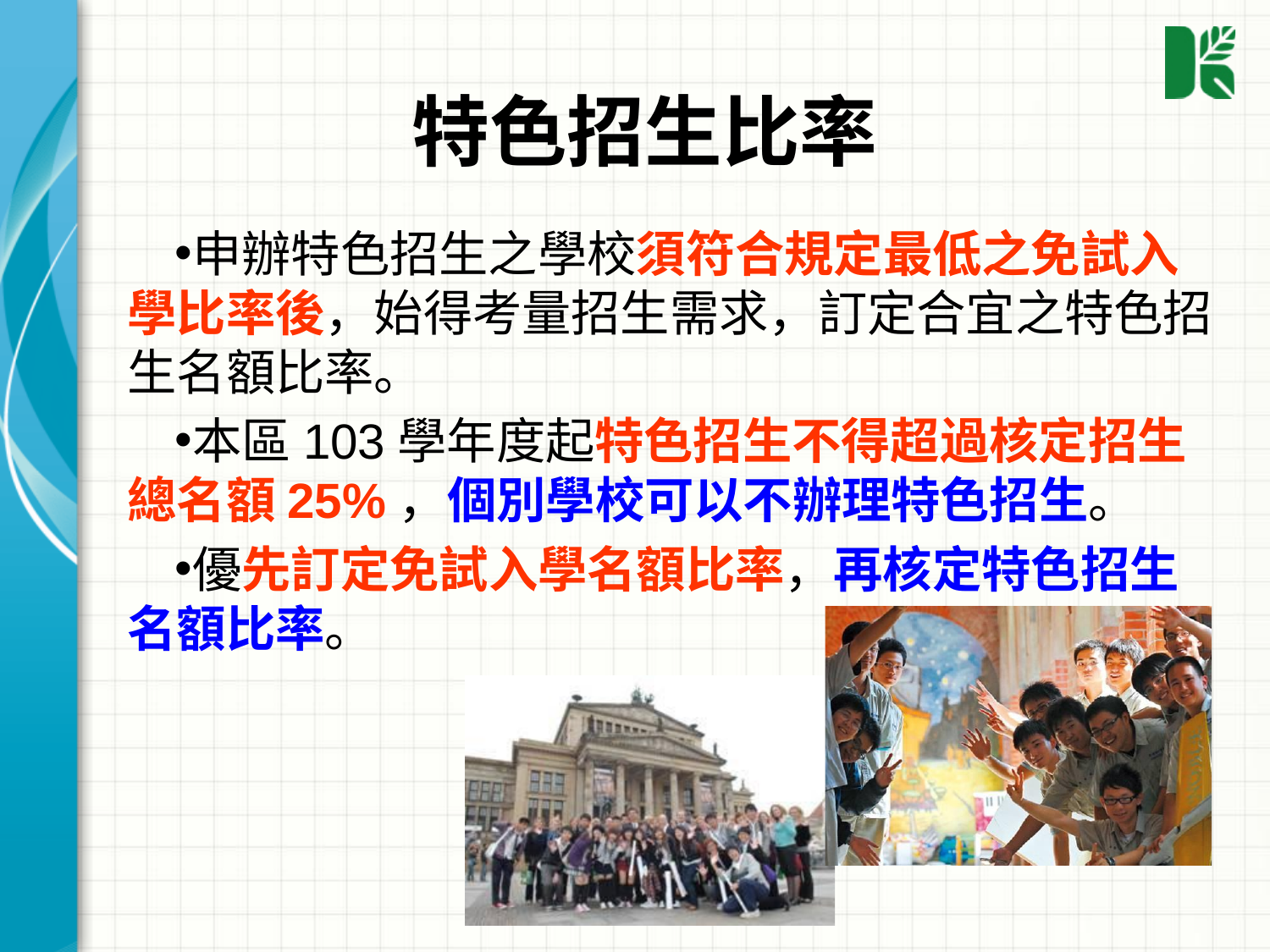

特色招生比率
申辦特色招生之學校須符合規定最低之免試入學比率後，始得考量招生需求，訂定合宜之特色招生名額比率。
本區103學年度起特色招生不得超過核定招生總名額25%，個別學校可以不辦理特色招生。
優先訂定免試入學名額比率，再核定特色招生名額比率。